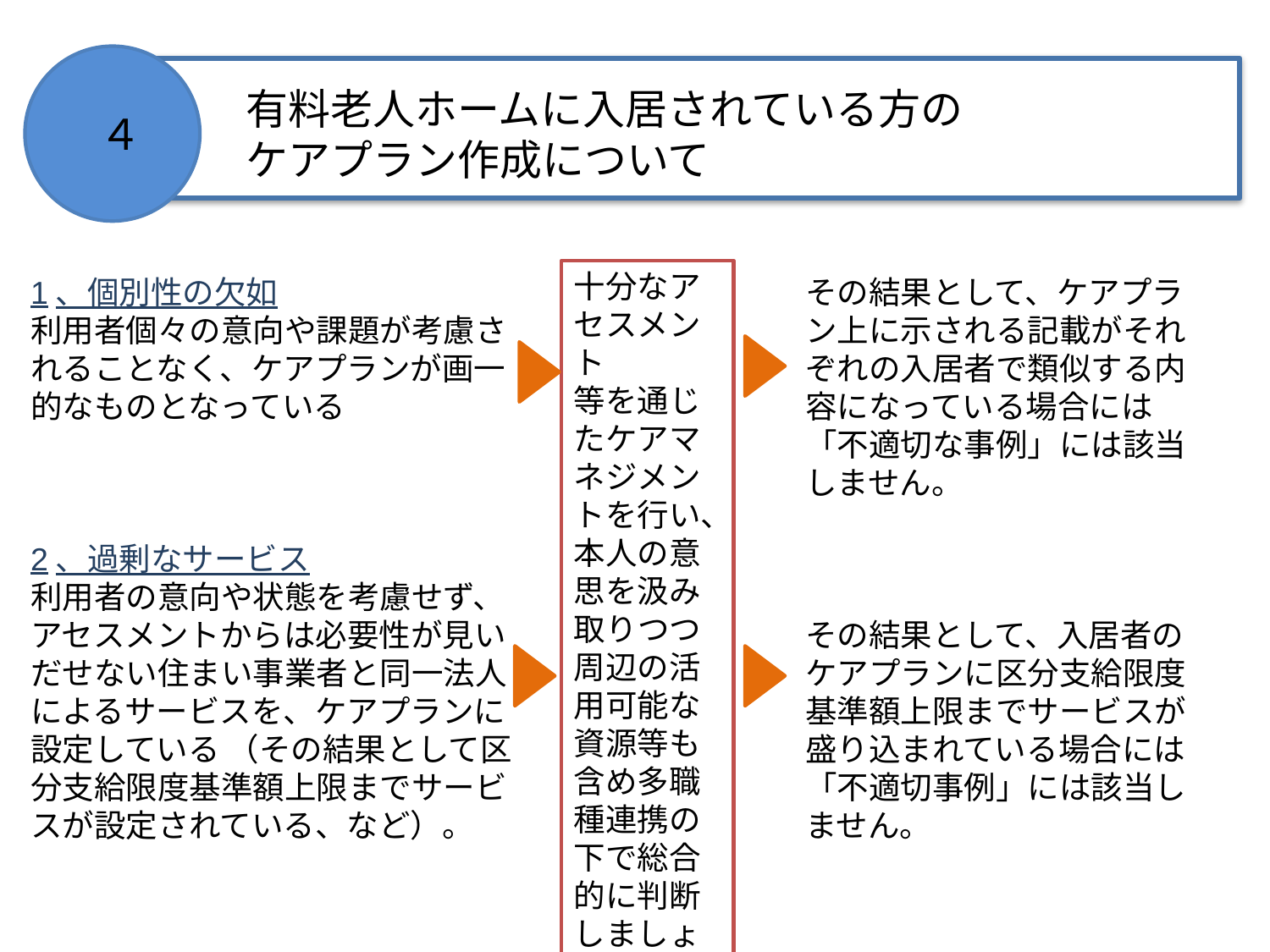

有料老人ホームに入居されている方の
ケアプラン作成について
４
十分なアセスメント
等を通じたケアマネジメントを行い、本人の意思を汲み取りつつ周辺の活用可能な資源等も含め多職種連携の下で総合的に判断しましょう。
1、個別性の欠如
利用者個々の意向や課題が考慮されることなく、ケアプランが画一的なものとなっている

2、過剰なサービス
利用者の意向や状態を考慮せず、アセスメントからは必要性が見いだせない住まい事業者と同一法人によるサービスを、ケアプランに設定している （その結果として区分支給限度基準額上限までサービスが設定されている、など）。
その結果として、ケアプラン上に示される記載がそれぞれの入居者で類似する内容になっている場合には「不適切な事例」には該当しません。

その結果として、入居者のケアプランに区分支給限度基準額上限までサービスが盛り込まれている場合には「不適切事例」には該当しません。